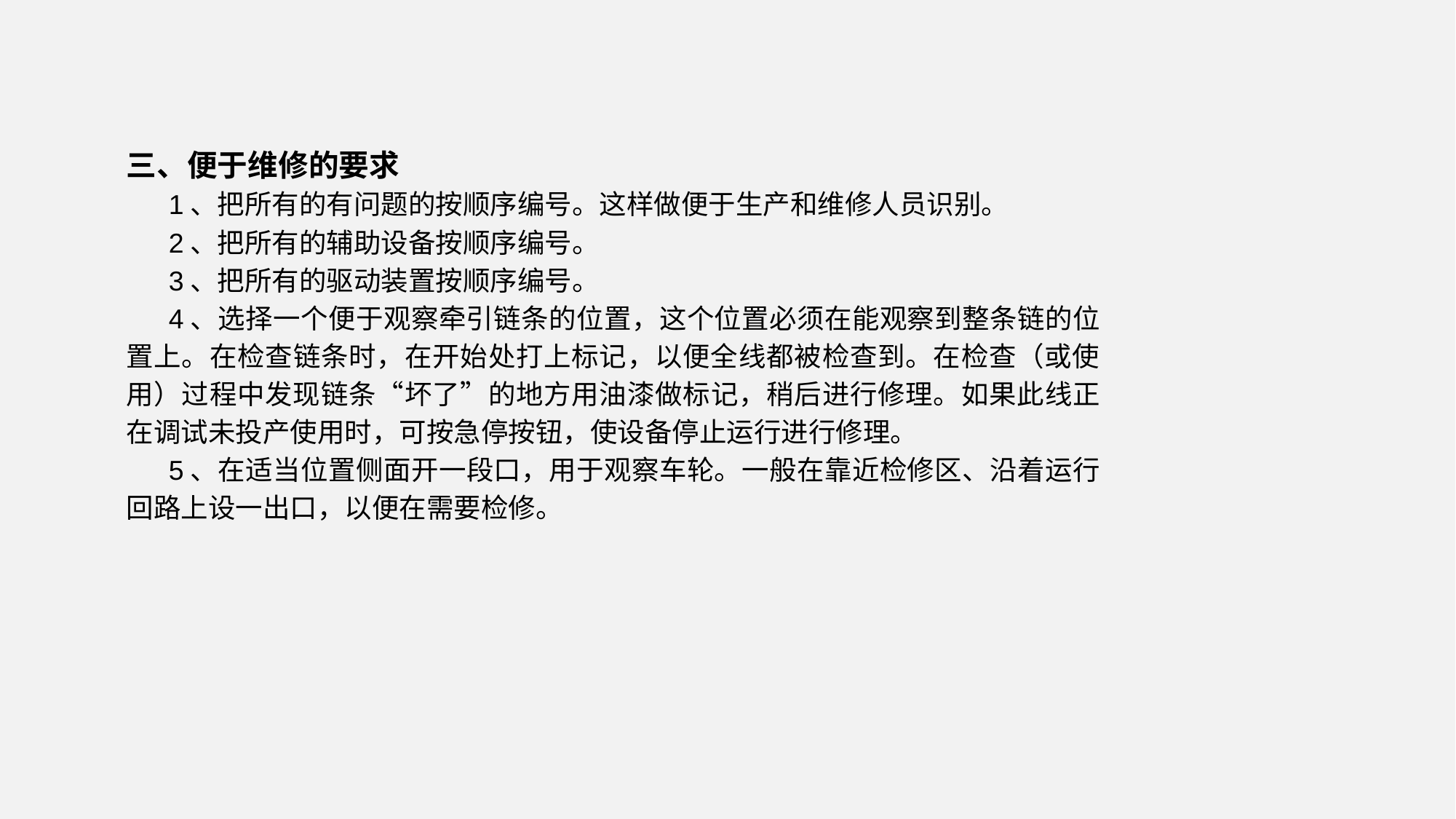

三、便于维修的要求
1、把所有的有问题的按顺序编号。这样做便于生产和维修人员识别。
2、把所有的辅助设备按顺序编号。
3、把所有的驱动装置按顺序编号。
4、选择一个便于观察牵引链条的位置，这个位置必须在能观察到整条链的位置上。在检查链条时，在开始处打上标记，以便全线都被检查到。在检查（或使用）过程中发现链条“坏了”的地方用油漆做标记，稍后进行修理。如果此线正在调试未投产使用时，可按急停按钮，使设备停止运行进行修理。
5、在适当位置侧面开一段口，用于观察车轮。一般在靠近检修区、沿着运行回路上设一出口，以便在需要检修。